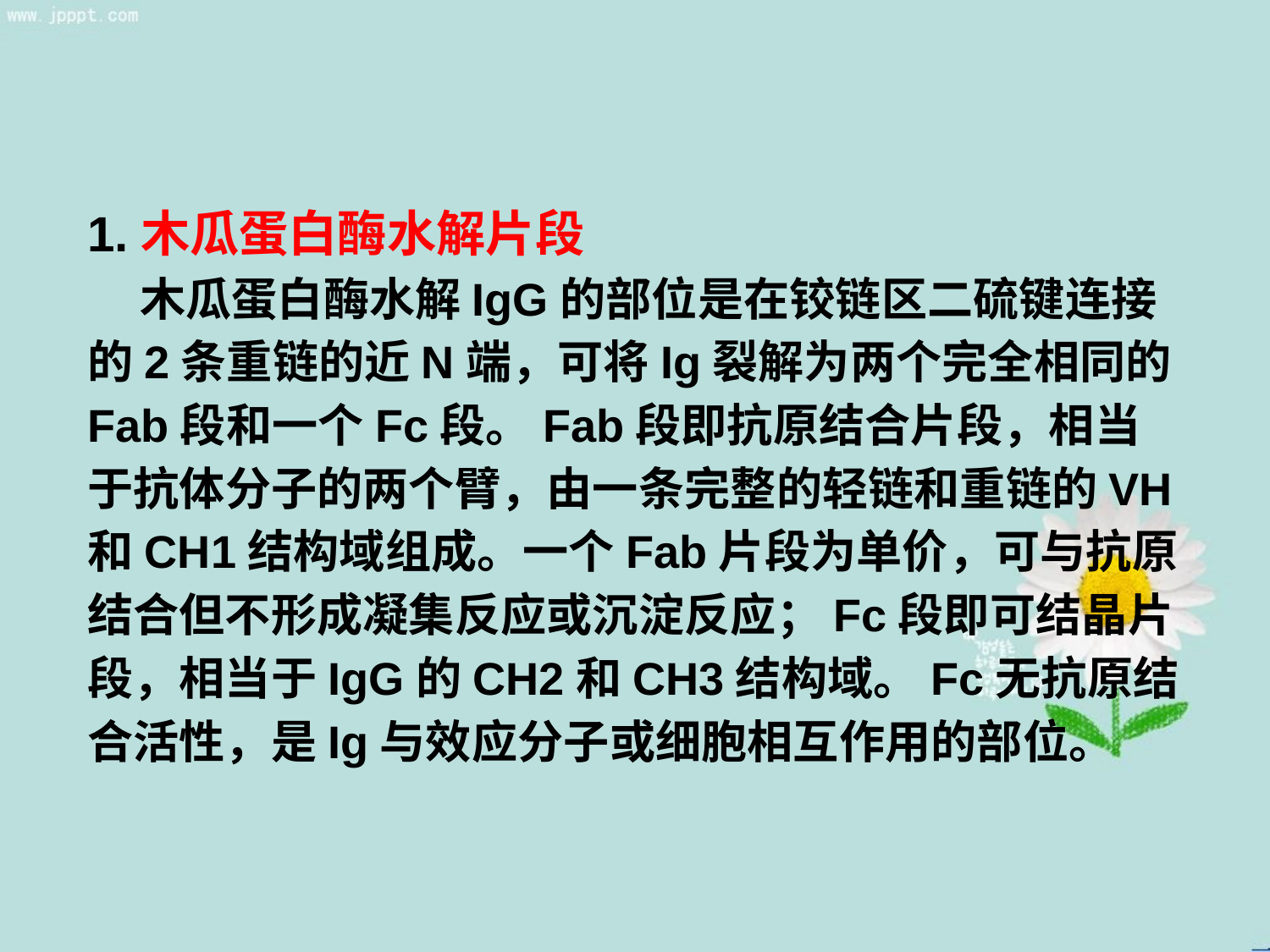

1.木瓜蛋白酶水解片段
    木瓜蛋白酶水解IgG的部位是在铰链区二硫键连接的2条重链的近N端，可将Ig裂解为两个完全相同的Fab段和一个Fc段。Fab段即抗原结合片段，相当于抗体分子的两个臂，由一条完整的轻链和重链的VH和CH1结构域组成。一个Fab片段为单价，可与抗原结合但不形成凝集反应或沉淀反应；Fc段即可结晶片段，相当于IgG的CH2和CH3结构域。Fc无抗原结合活性，是Ig与效应分子或细胞相互作用的部位。